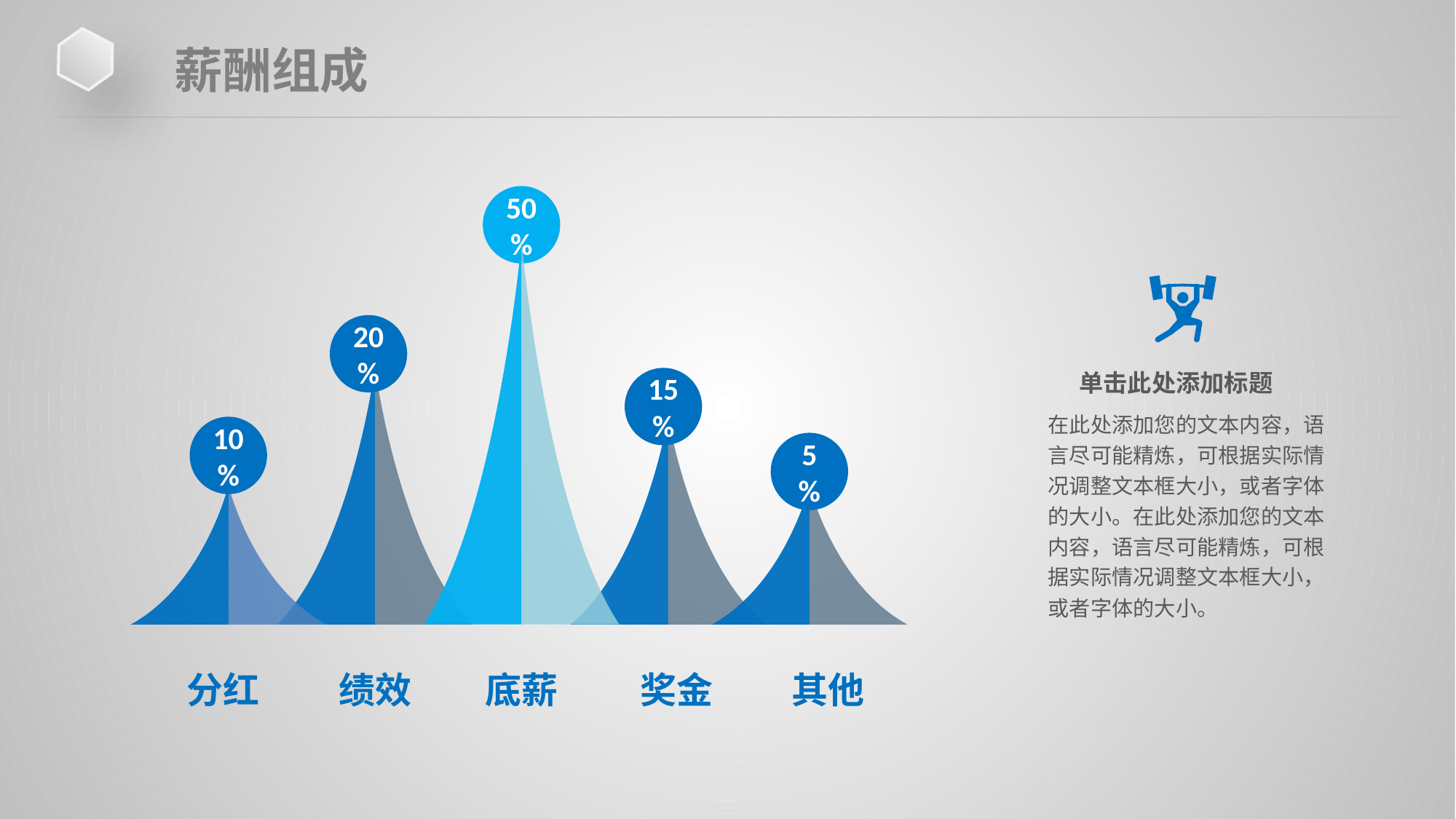

薪酬组成
50%

20%
单击此处添加标题
在此处添加您的文本内容，语言尽可能精炼，可根据实际情况调整文本框大小，或者字体的大小。在此处添加您的文本内容，语言尽可能精炼，可根据实际情况调整文本框大小，或者字体的大小。

15%
10%

5%

分红
绩效
底薪
奖金
其他